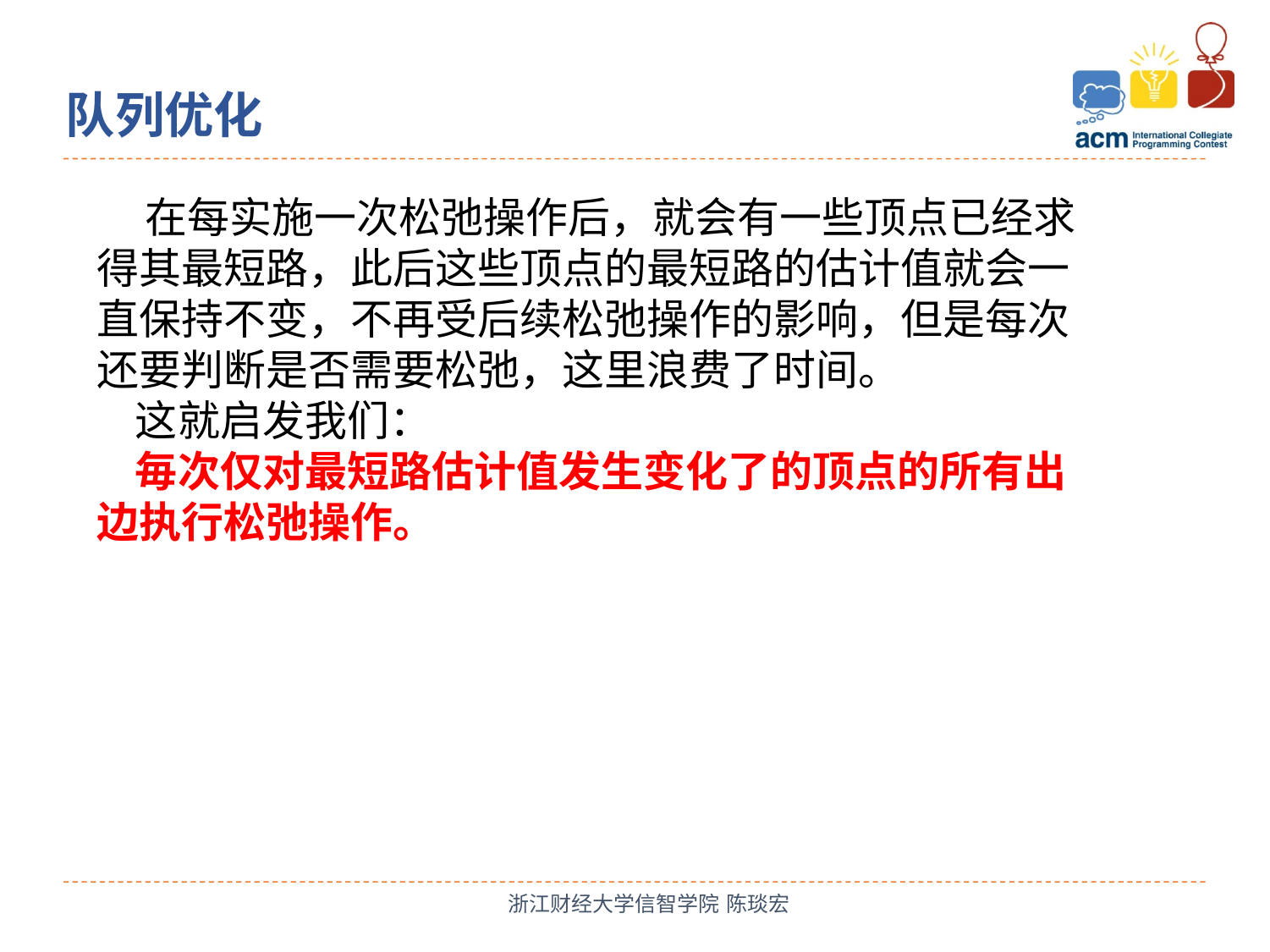

队列优化
    在每实施一次松弛操作后，就会有一些顶点已经求得其最短路，此后这些顶点的最短路的估计值就会一直保持不变，不再受后续松弛操作的影响，但是每次还要判断是否需要松弛，这里浪费了时间。
   这就启发我们：
   毎次仅对最短路估计值发生变化了的顶点的所有出边执行松弛操作。
21
浙江财经大学信智学院 陈琰宏